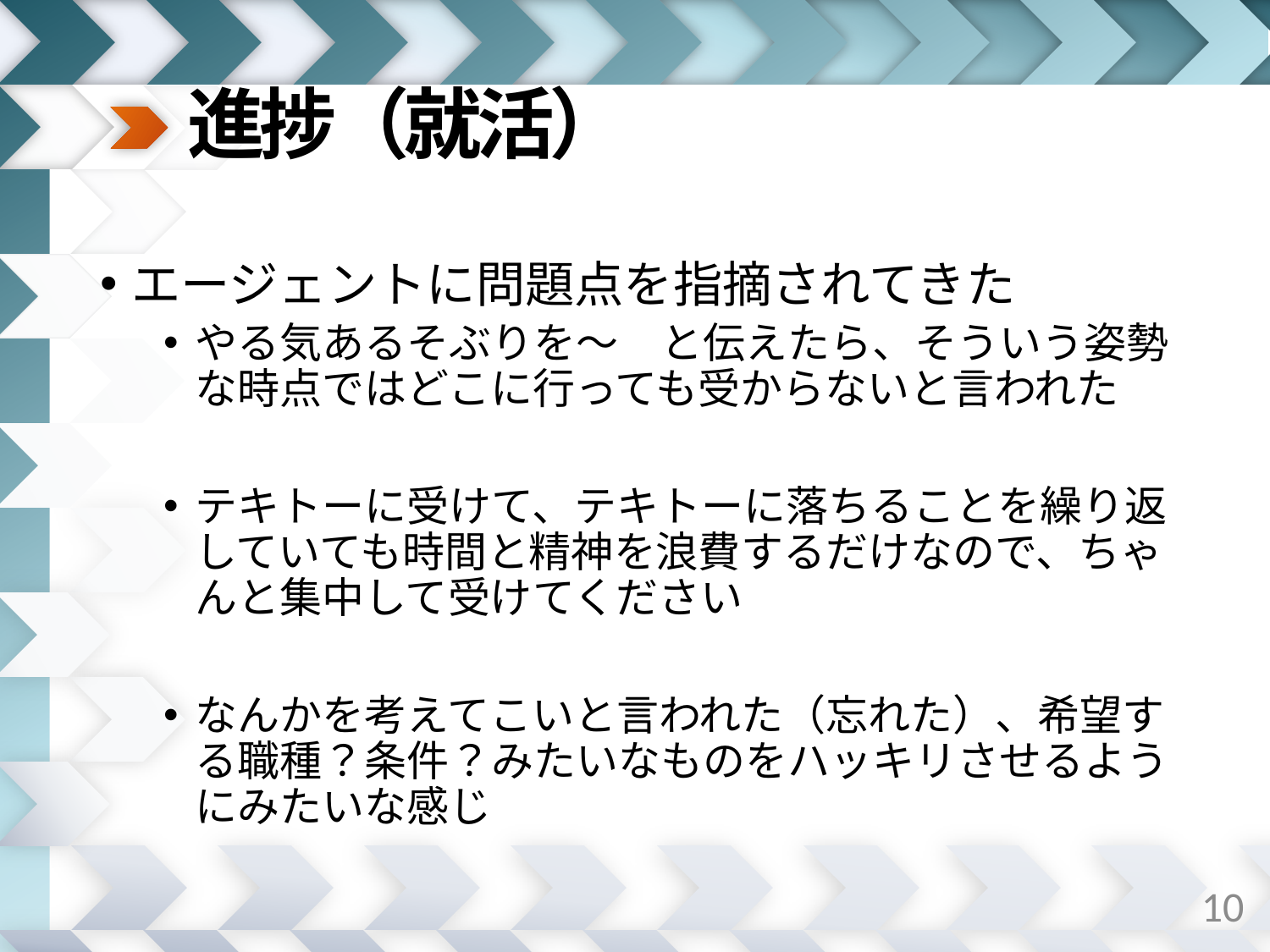

# 進捗（就活）
エージェントに問題点を指摘されてきた
やる気あるそぶりを～　と伝えたら、そういう姿勢な時点ではどこに行っても受からないと言われた

テキトーに受けて、テキトーに落ちることを繰り返していても時間と精神を浪費するだけなので、ちゃんと集中して受けてください

なんかを考えてこいと言われた（忘れた）、希望する職種？条件？みたいなものをハッキリさせるようにみたいな感じ
10